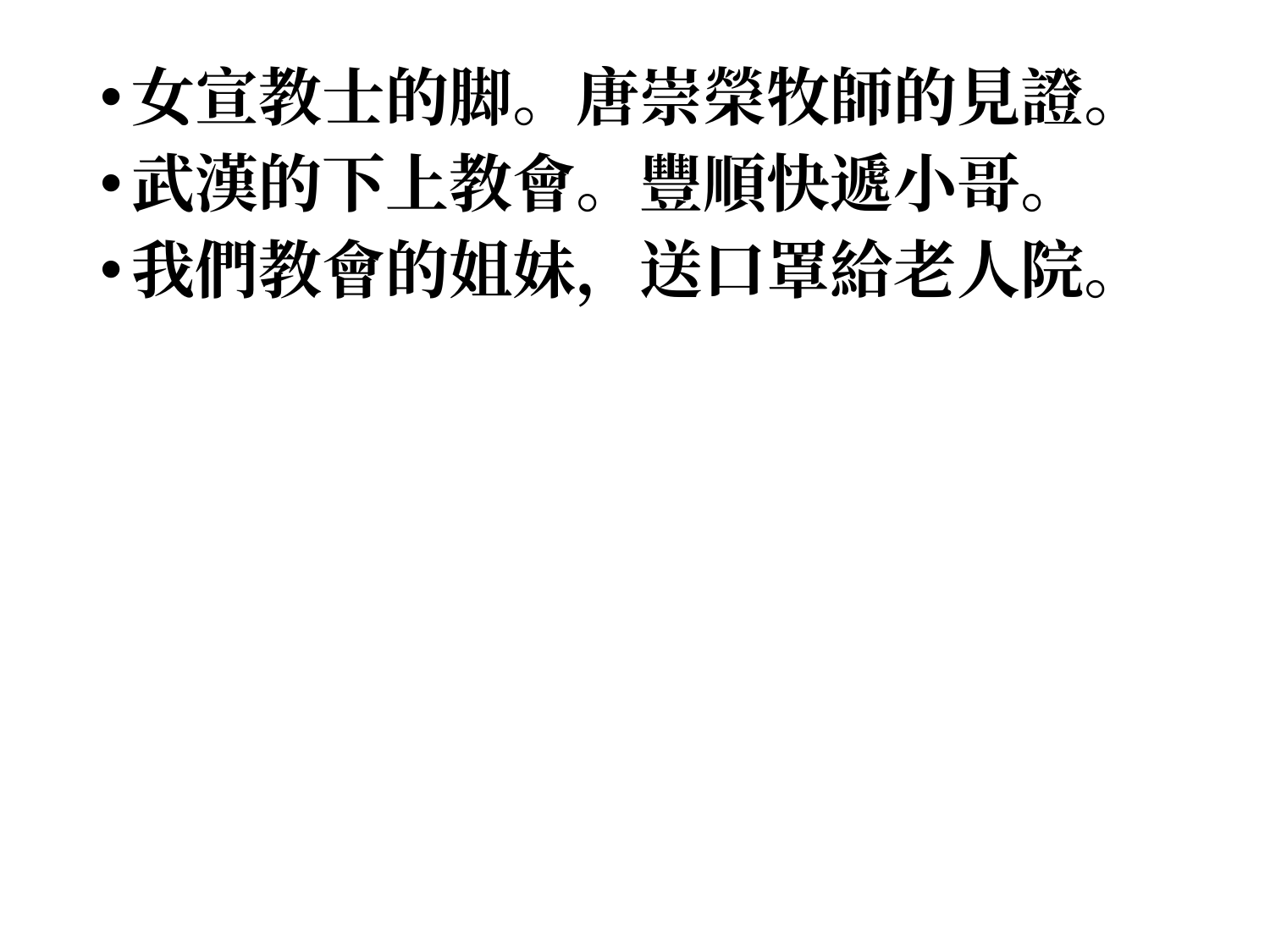

女宣教士的脚。唐崇榮牧師的見證。
武漢的下上教會。豐順快遞小哥。
我們教會的姐妹，送口罩給老人院。